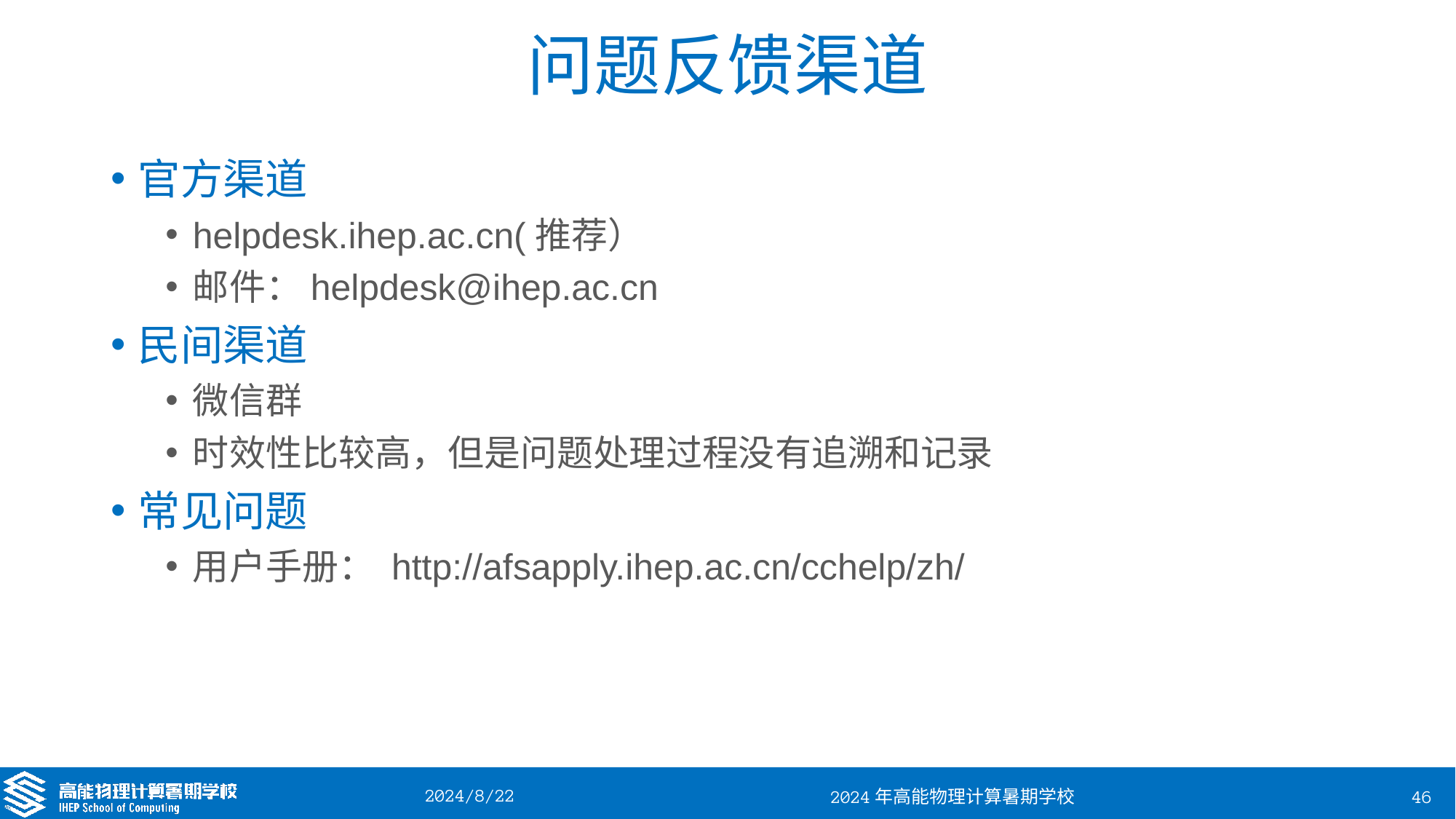

# 问题反馈渠道
官方渠道
helpdesk.ihep.ac.cn(推荐）
邮件：helpdesk@ihep.ac.cn
民间渠道
微信群
时效性比较高，但是问题处理过程没有追溯和记录
常见问题
用户手册： http://afsapply.ihep.ac.cn/cchelp/zh/

2024/8/22
2024年高能物理计算暑期学校
46